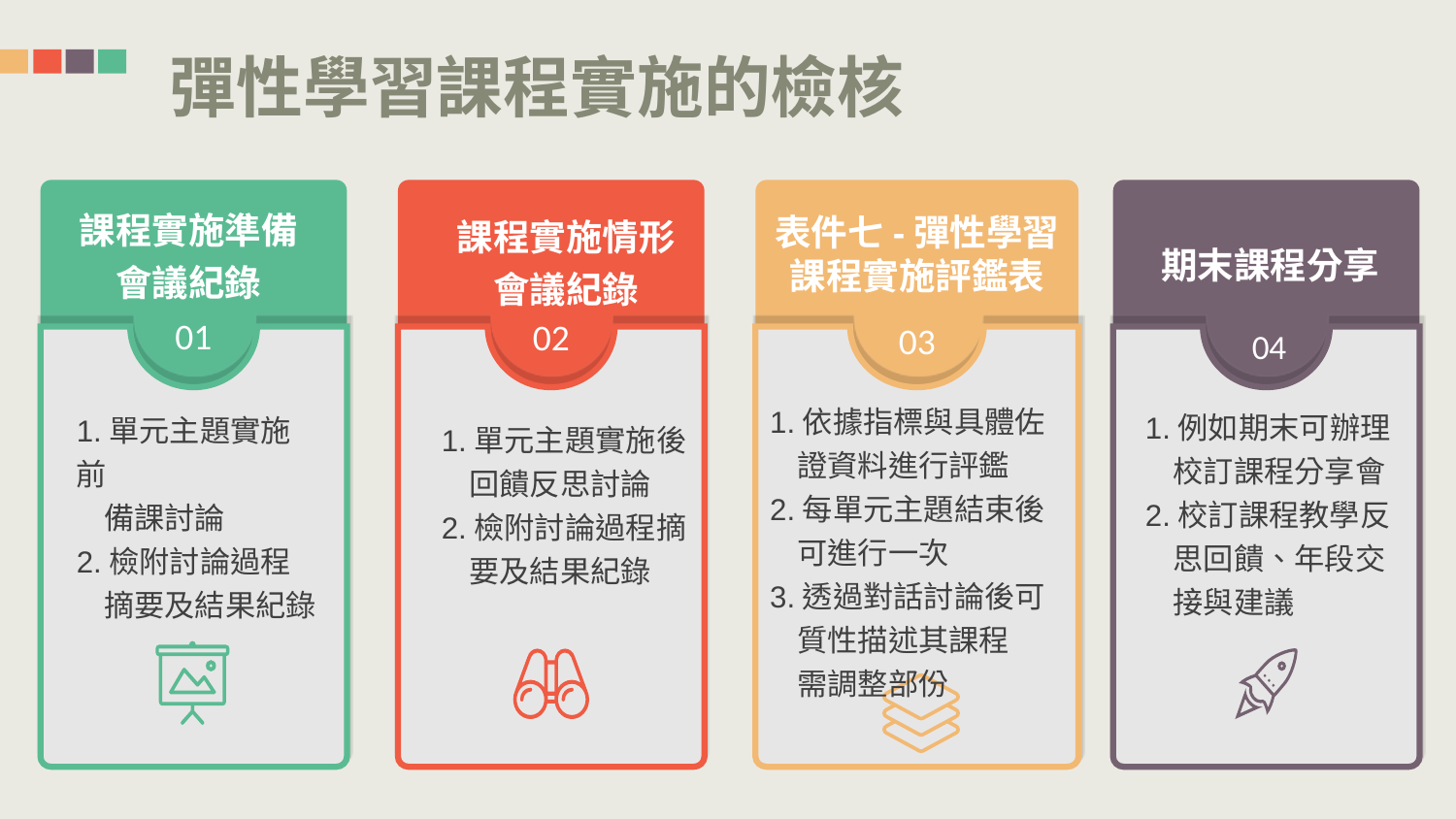

彈性學習課程實施的檢核

01
02
03

04

課程實施準備
會議紀錄
課程實施情形
會議紀錄
表件七-彈性學習課程實施評鑑表
期末課程分享
1.依據指標與具體佐
   證資料進行評鑑
2.每單元主題結束後
   可進行一次
3.透過對話討論後可
   質性描述其課程
   需調整部份
1.例如期末可辦理
   校訂課程分享會
2.校訂課程教學反
   思回饋、年段交
   接與建議
1.單元主題實施前
   備課討論
2.檢附討論過程
   摘要及結果紀錄
1.單元主題實施後
   回饋反思討論
2.檢附討論過程摘
   要及結果紀錄